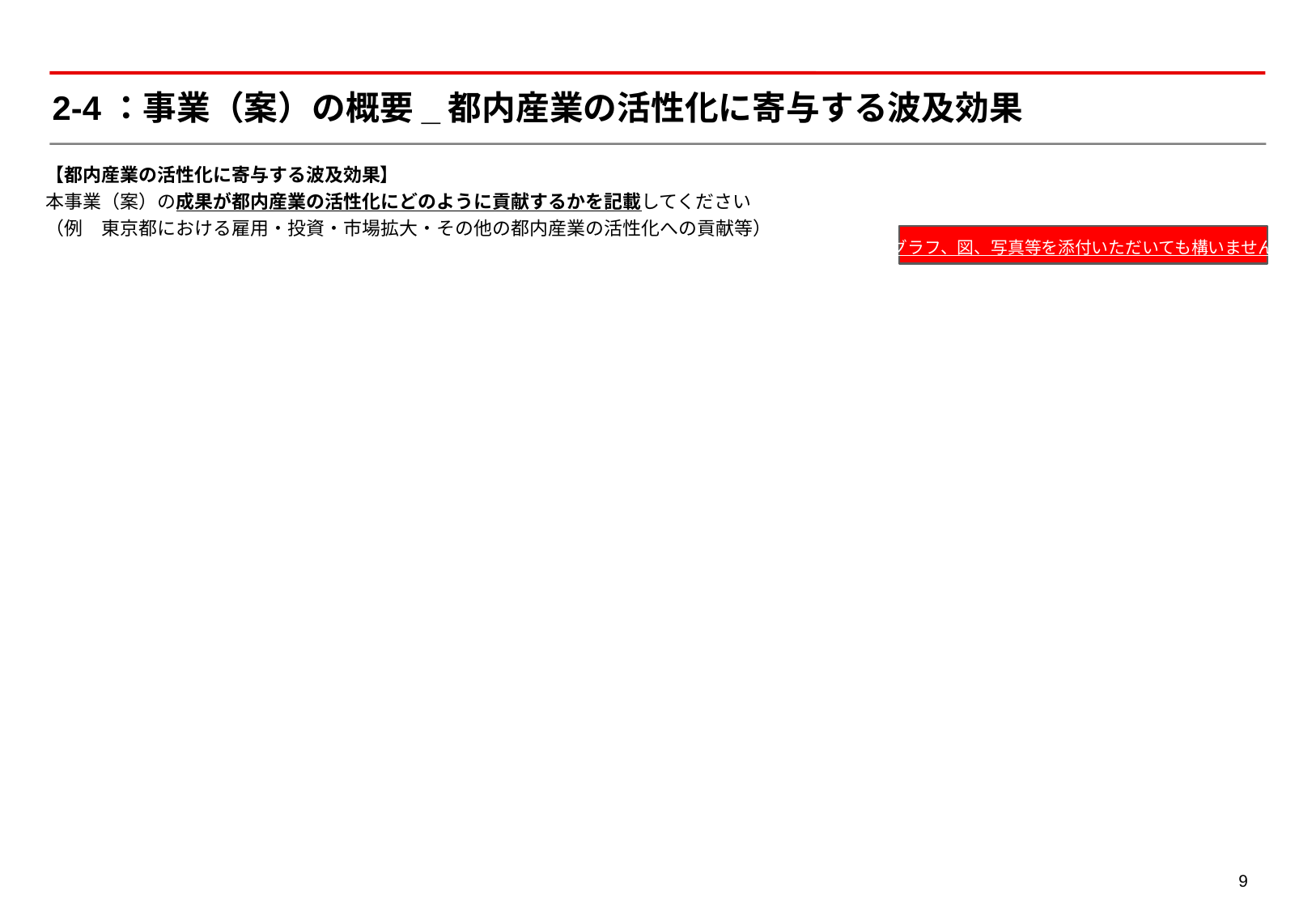

# 2-4：事業（案）の概要_都内産業の活性化に寄与する波及効果
【都内産業の活性化に寄与する波及効果】
本事業（案）の成果が都内産業の活性化にどのように貢献するかを記載してください
（例　東京都における雇用・投資・市場拡大・その他の都内産業の活性化への貢献等）
グラフ、図、写真等を添付いただいても構いません